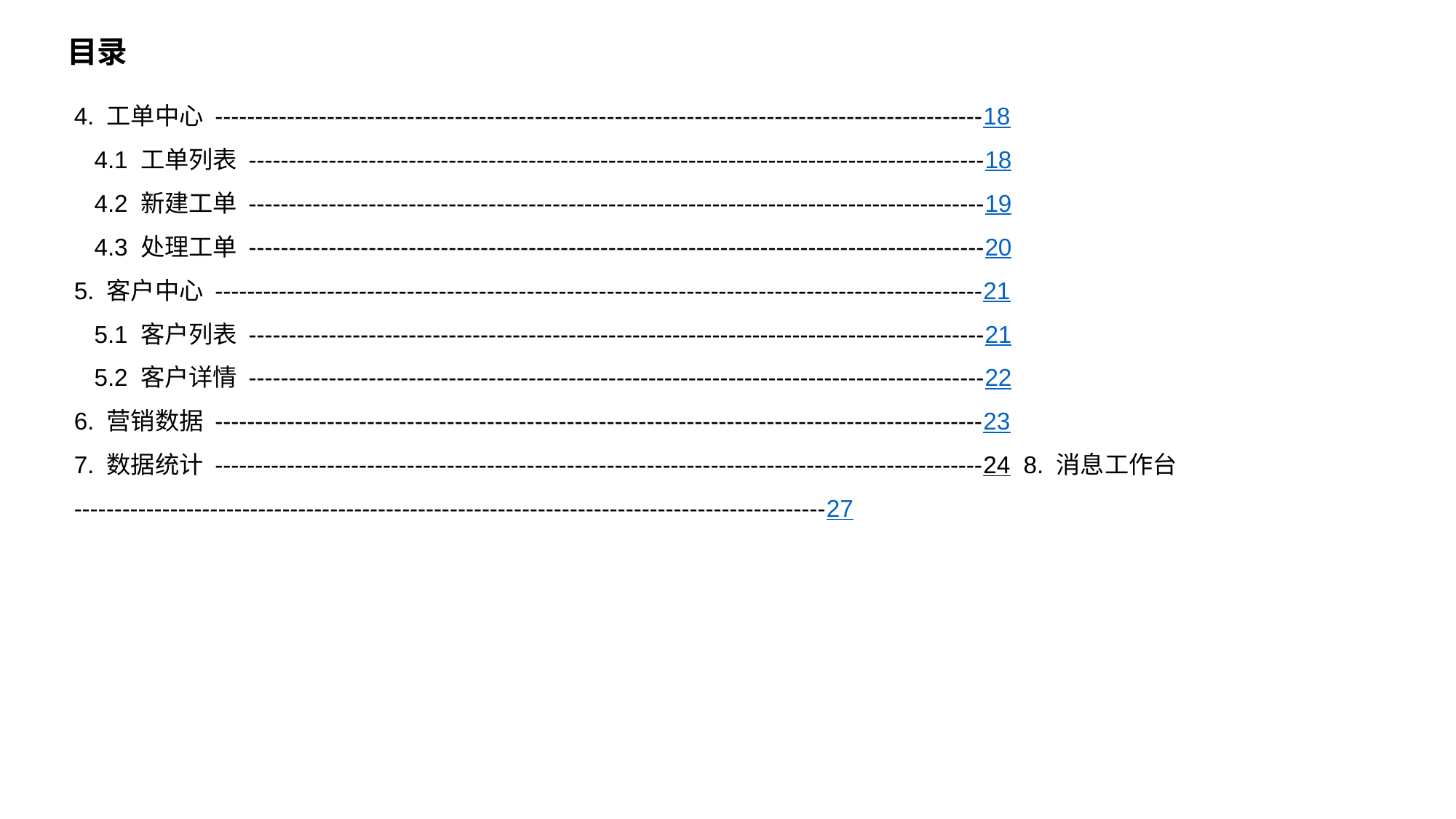

目录
4. 工单中心 ------------------------------------------------------------------------------------------------18
   4.1 工单列表 --------------------------------------------------------------------------------------------18
   4.2 新建工单 --------------------------------------------------------------------------------------------19
   4.3 处理工单 --------------------------------------------------------------------------------------------20
5. 客户中心 ------------------------------------------------------------------------------------------------21
   5.1 客户列表 --------------------------------------------------------------------------------------------21
   5.2 客户详情 --------------------------------------------------------------------------------------------22
6. 营销数据 ------------------------------------------------------------------------------------------------23
7. 数据统计 ------------------------------------------------------------------------------------------------24  8. 消息工作台 ----------------------------------------------------------------------------------------------27